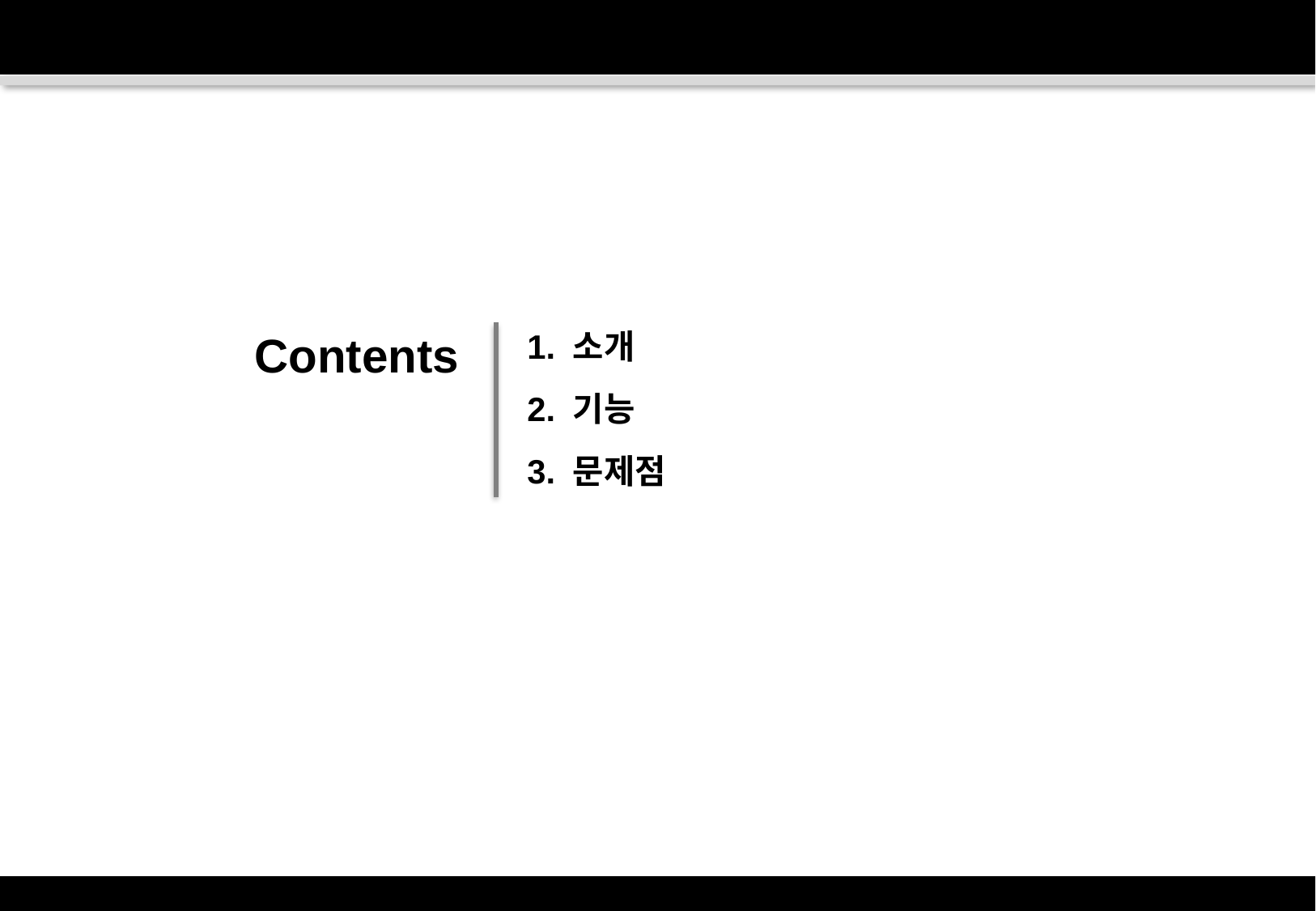

# Contents
1. 소개
2. 기능
3. 문제점